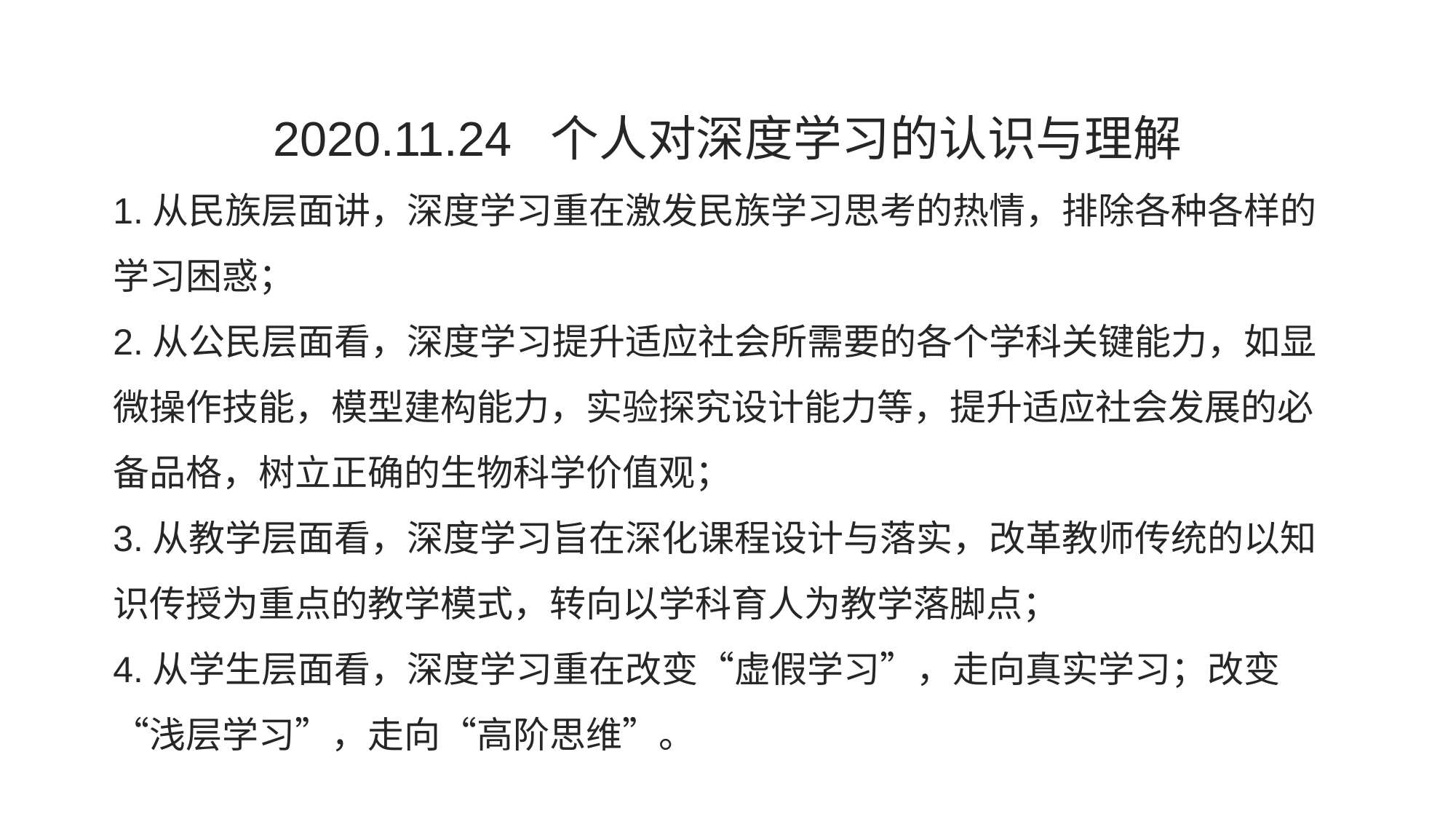

2020.11.24  个人对深度学习的认识与理解
1.从民族层面讲，深度学习重在激发民族学习思考的热情，排除各种各样的学习困惑；
2.从公民层面看，深度学习提升适应社会所需要的各个学科关键能力，如显微操作技能，模型建构能力，实验探究设计能力等，提升适应社会发展的必备品格，树立正确的生物科学价值观；
3.从教学层面看，深度学习旨在深化课程设计与落实，改革教师传统的以知识传授为重点的教学模式，转向以学科育人为教学落脚点；
4.从学生层面看，深度学习重在改变“虚假学习”，走向真实学习；改变“浅层学习”，走向“高阶思维”。